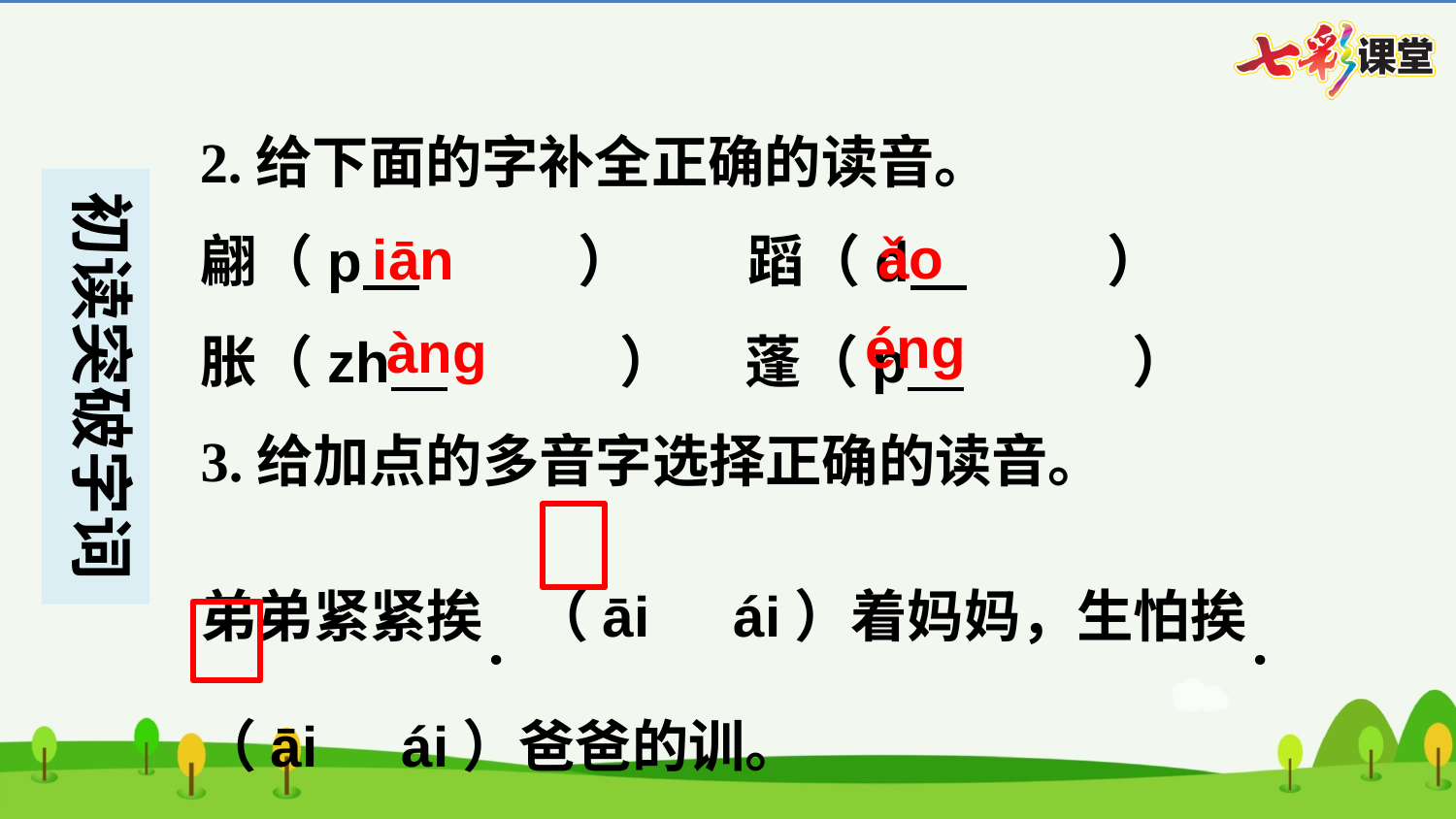

2.给下面的字补全正确的读音。
ǎo
iān
翩（p 　iān　）　　蹈（d 　ǎo　）
胀（zh 　àng　）　 蓬（p 　éng　）
éng
àng
3.给加点的多音字选择正确的读音。
弟弟紧紧挨．（āi　ái）着妈妈，生怕挨．（āi　ái）爸爸的训。